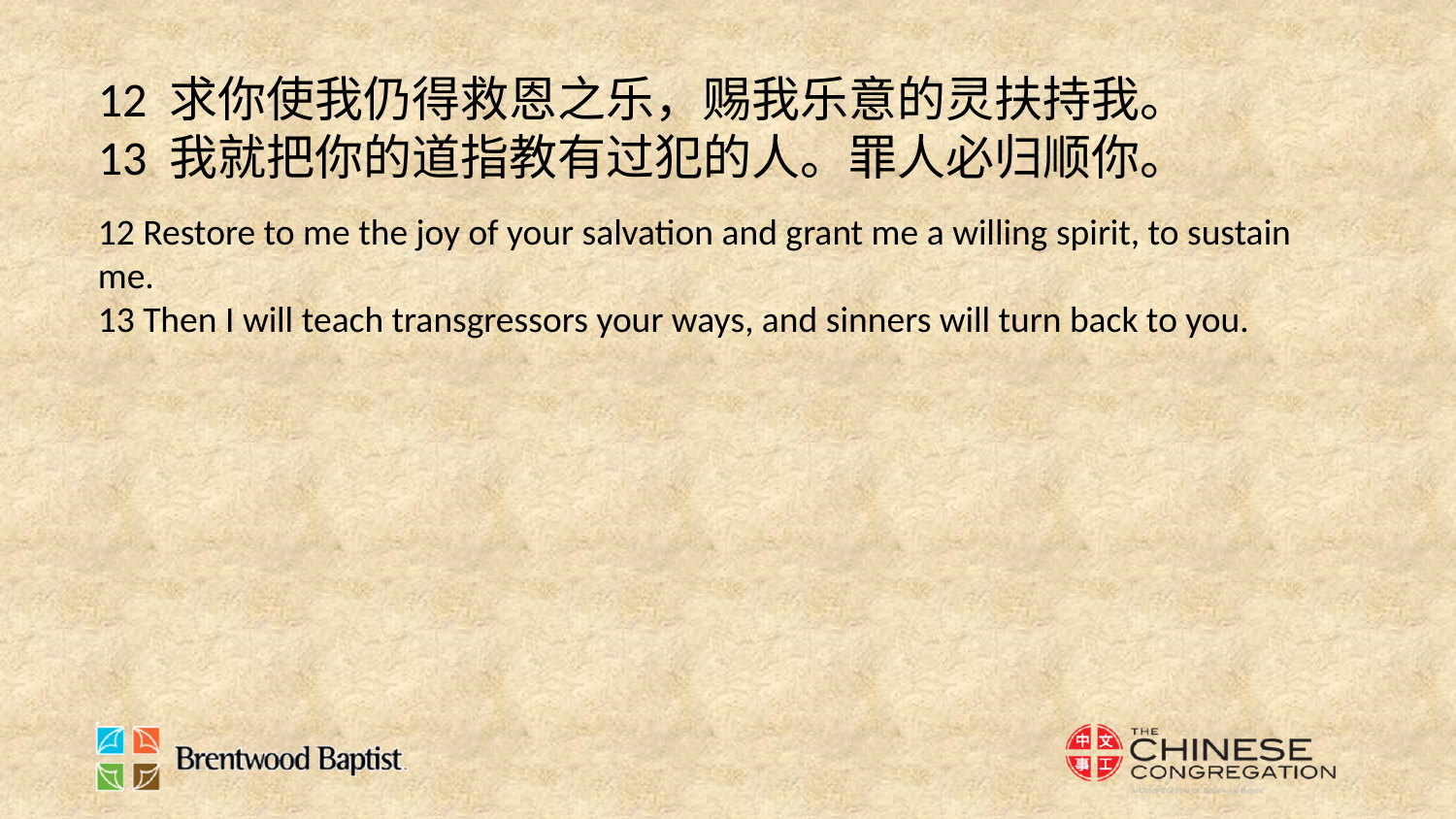

12 求你使我仍得救恩之乐，赐我乐意的灵扶持我。
13 我就把你的道指教有过犯的人。罪人必归顺你。

12 Restore to me the joy of your salvation and grant me a willing spirit, to sustain me.
13 Then I will teach transgressors your ways, and sinners will turn back to you.